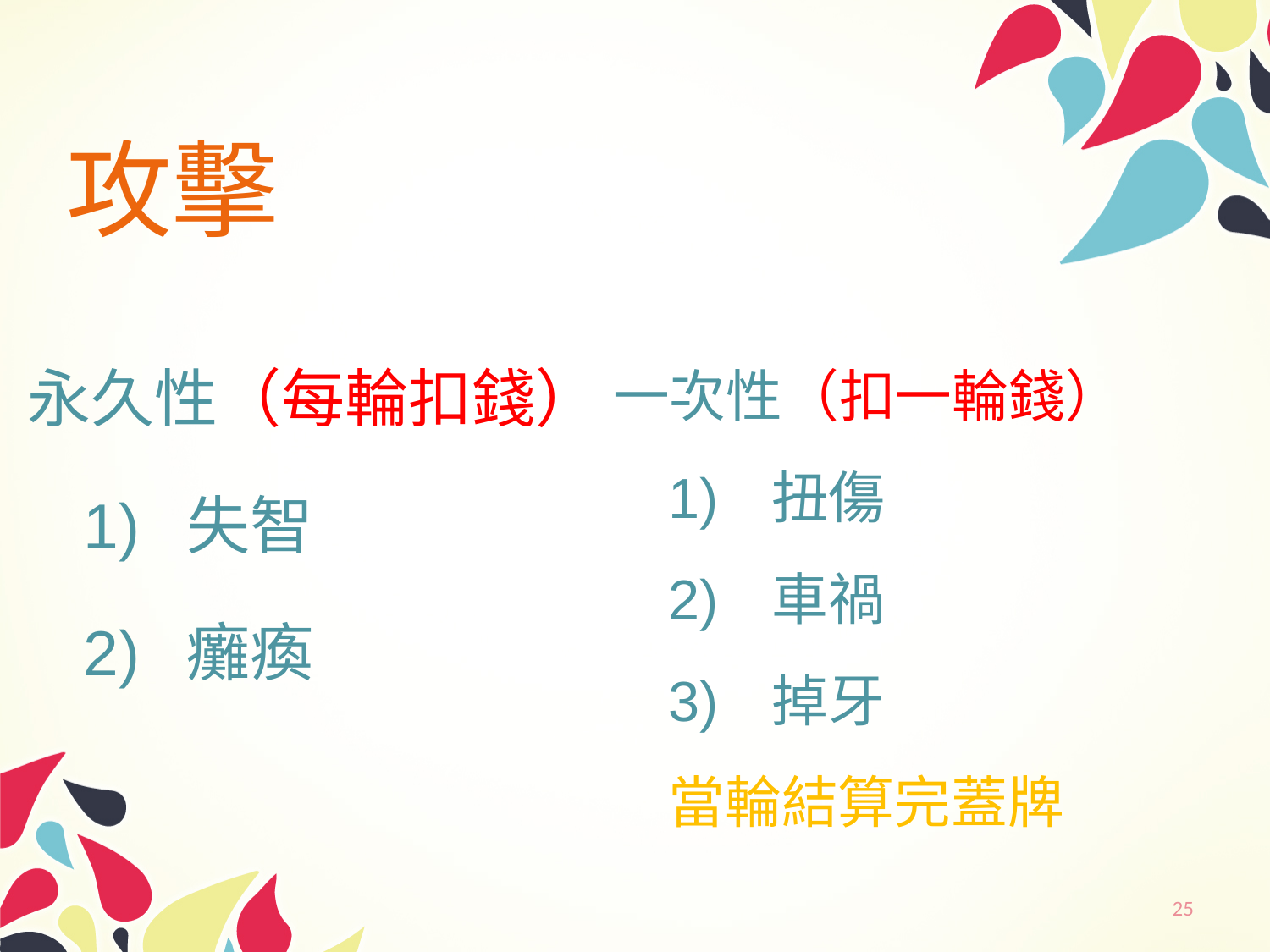

# 攻擊
永久性（每輪扣錢）
失智
癱瘓
一次性（扣一輪錢）
扭傷
車禍
掉牙
當輪結算完蓋牌
25